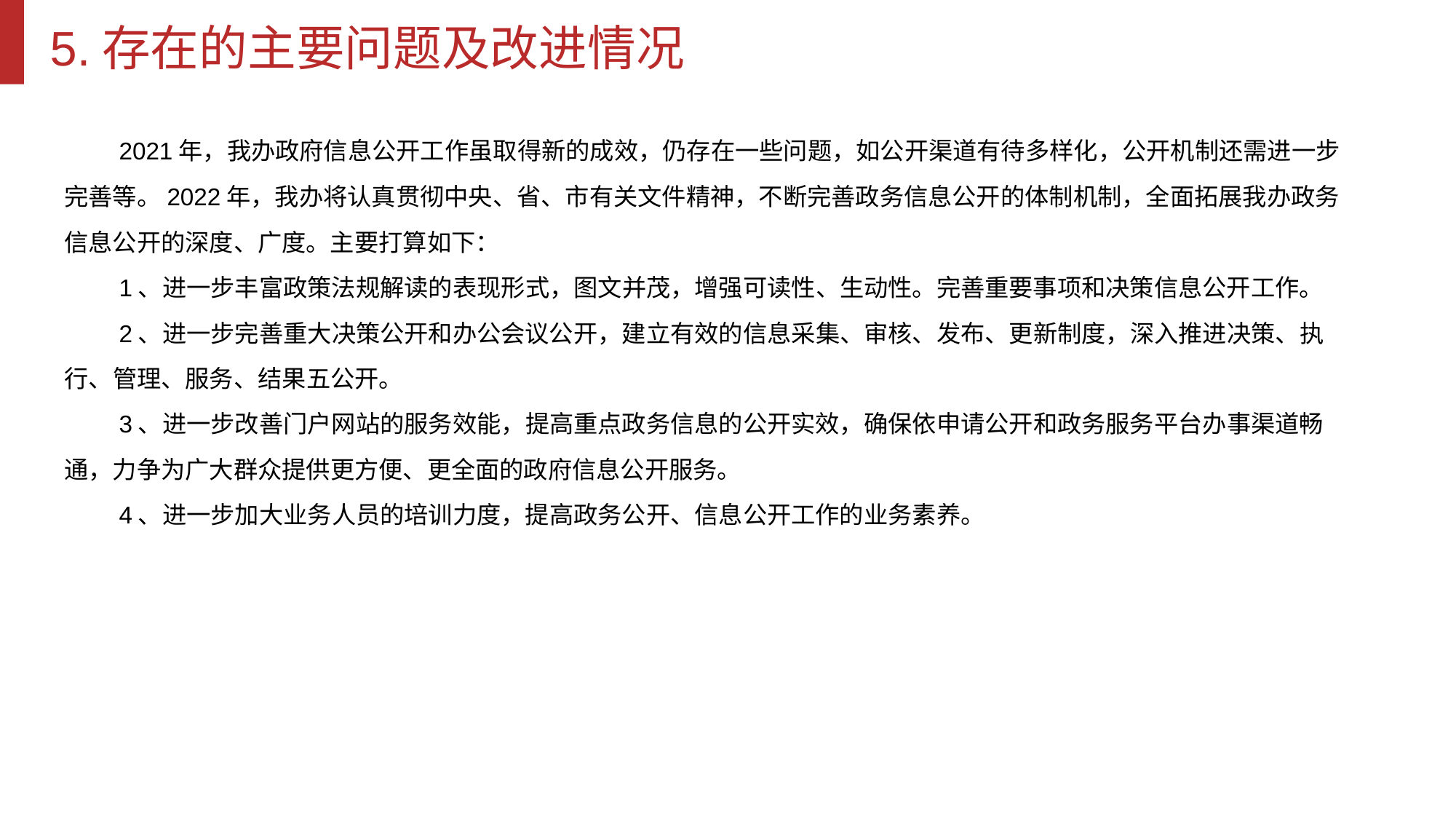

5.存在的主要问题及改进情况
2021年，我办政府信息公开工作虽取得新的成效，仍存在一些问题，如公开渠道有待多样化，公开机制还需进一步完善等。2022年，我办将认真贯彻中央、省、市有关文件精神，不断完善政务信息公开的体制机制，全面拓展我办政务信息公开的深度、广度。主要打算如下：
1、进一步丰富政策法规解读的表现形式，图文并茂，增强可读性、生动性。完善重要事项和决策信息公开工作。
2、进一步完善重大决策公开和办公会议公开，建立有效的信息采集、审核、发布、更新制度，深入推进决策、执行、管理、服务、结果五公开。
3、进一步改善门户网站的服务效能，提高重点政务信息的公开实效，确保依申请公开和政务服务平台办事渠道畅通，力争为广大群众提供更方便、更全面的政府信息公开服务。
4、进一步加大业务人员的培训力度，提高政务公开、信息公开工作的业务素养。